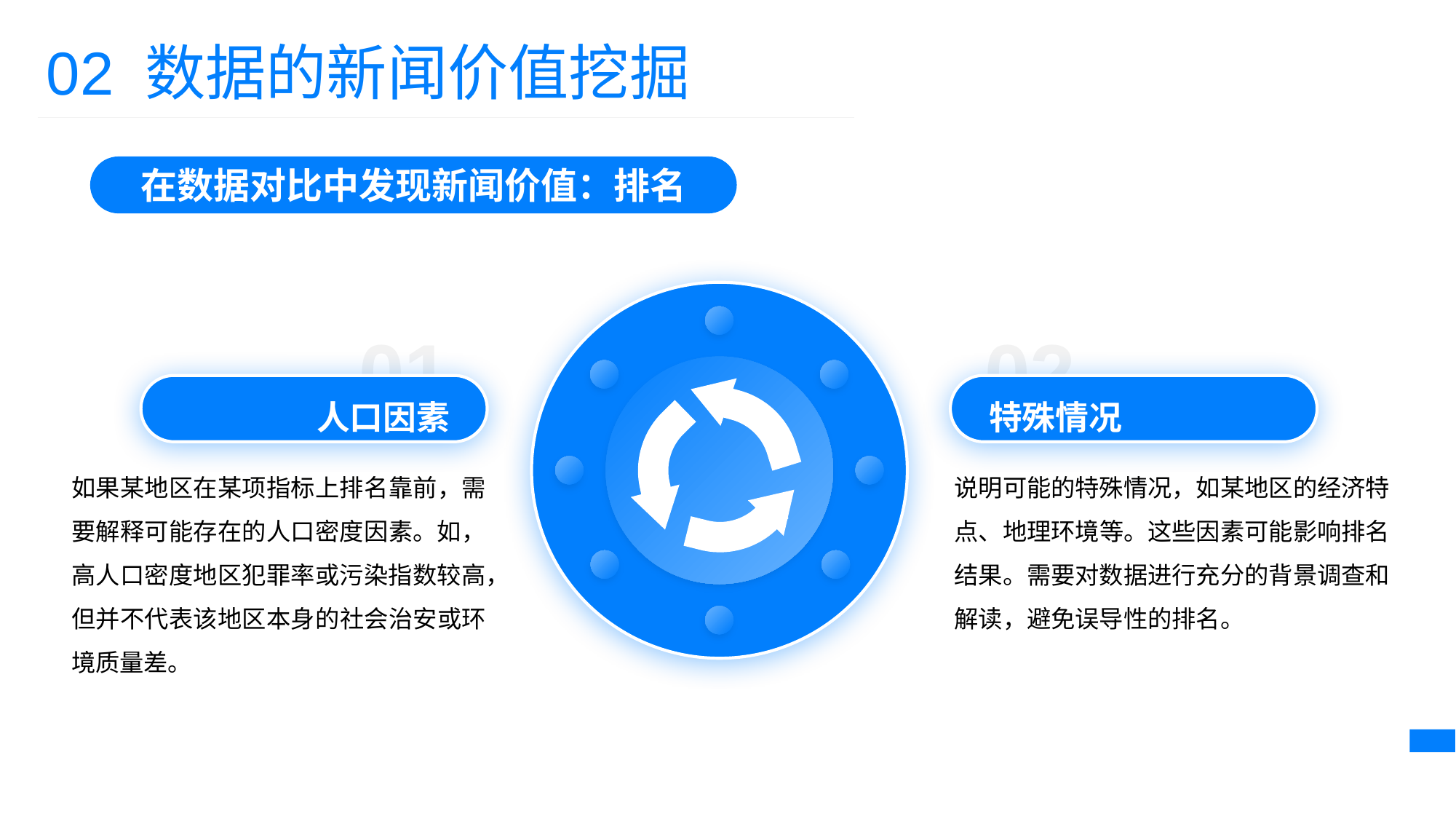

02 数据的新闻价值挖掘
在数据对比中发现新闻价值：排名
01
02

人口因素
特殊情况

如果某地区在某项指标上排名靠前，需要解释可能存在的人口密度因素。如，高人口密度地区犯罪率或污染指数较高，但并不代表该地区本身的社会治安或环境质量差。
说明可能的特殊情况，如某地区的经济特点、地理环境等。这些因素可能影响排名结果。需要对数据进行充分的背景调查和解读，避免误导性的排名。